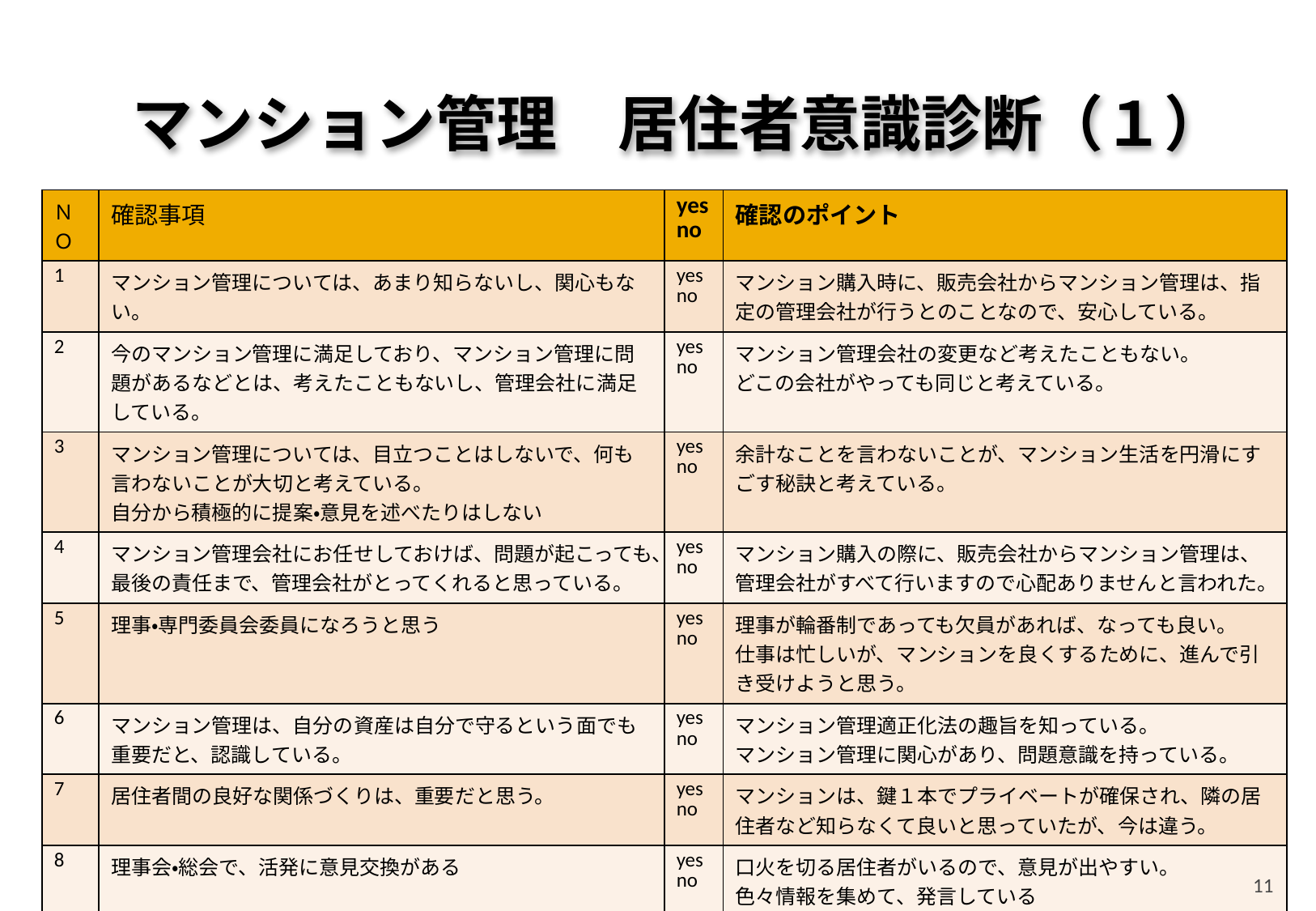

マンション管理　居住者意識診断（１）
| ＮＯ | 確認事項 | yesno | 確認のポイント |
| --- | --- | --- | --- |
| 1 | マンション管理については、あまり知らないし、関心もない。 | yesno | マンション購入時に、販売会社からマンション管理は、指定の管理会社が行うとのことなので、安心している。 |
| 2 | 今のマンション管理に満足しており、マンション管理に問題があるなどとは、考えたこともないし、管理会社に満足している。 | yesno | マンション管理会社の変更など考えたこともない。 どこの会社がやっても同じと考えている。 |
| 3 | マンション管理については、目立つことはしないで、何も言わないことが大切と考えている。 自分から積極的に提案・意見を述べたりはしない | yesno | 余計なことを言わないことが、マンション生活を円滑にすごす秘訣と考えている。 |
| 4 | マンション管理会社にお任せしておけば、問題が起こっても、最後の責任まで、管理会社がとってくれると思っている。 | yesno | マンション購入の際に、販売会社からマンション管理は、管理会社がすべて行いますので心配ありませんと言われた。 |
| 5 | 理事・専門委員会委員になろうと思う | yesno | 理事が輪番制であっても欠員があれば、なっても良い。 仕事は忙しいが、マンションを良くするために、進んで引き受けようと思う。 |
| 6 | マンション管理は、自分の資産は自分で守るという面でも重要だと、認識している。 | yesno | マンション管理適正化法の趣旨を知っている。 マンション管理に関心があり、問題意識を持っている。 |
| 7 | 居住者間の良好な関係づくりは、重要だと思う。 | yesno | マンションは、鍵１本でプライベートが確保され、隣の居住者など知らなくて良いと思っていたが、今は違う。 |
| 8 | 理事会・総会で、活発に意見交換がある | yesno | 口火を切る居住者がいるので、意見が出やすい。 色々情報を集めて、発言している |
11